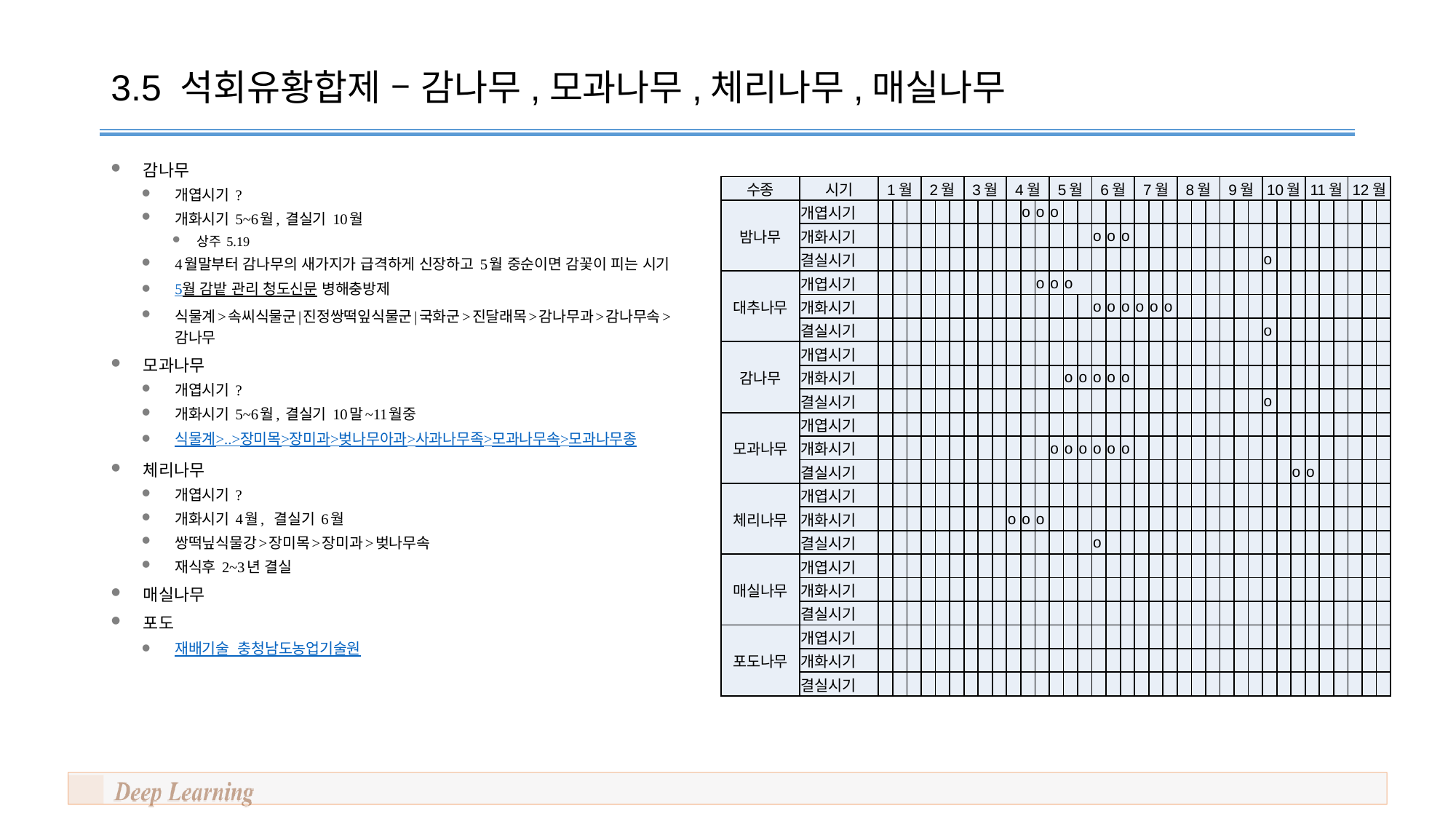

# 3.5 석회유황합제 – 감나무,모과나무,체리나무,매실나무
감나무
개엽시기 ?
개화시기 5~6월, 결실기 10월
상주 5.19
4월말부터 감나무의 새가지가 급격하게 신장하고 5월 중순이면 감꽃이 피는 시기
5월 감밭 관리 청도신문 병해충방제
식물계>속씨식물군|진정쌍떡잎식물군|국화군>진달래목>감나무과>감나무속>감나무
모과나무
개엽시기 ?
개화시기 5~6월, 결실기 10말~11월중
식물계>..>장미목>장미과>벚나무아과>사과나무족>모과나무속>모과나무종
체리나무
개엽시기 ?
개화시기 4월,  결실기 6월
쌍떡닢식물강>장미목>장미과>벚나무속
재식후 2~3년 결실
매실나무
포도
재배기술  충청남도농업기술원

| 수종 | 시기 | 1월 |  |  | 2월 |  |  | 3월 |  |  | 4월 |  |  | 5월 |  |  | 6월 |  |  | 7월 |  |  | 8월 |  |  | 9월 |  |  | 10월 |  |  | 11월 |  |  | 12월 |  |  |
| --- | --- | --- | --- | --- | --- | --- | --- | --- | --- | --- | --- | --- | --- | --- | --- | --- | --- | --- | --- | --- | --- | --- | --- | --- | --- | --- | --- | --- | --- | --- | --- | --- | --- | --- | --- | --- | --- |
| 밤나무 | 개엽시기 |  |  |  |  |  |  |  |  |  |  | o | o | o |  |  |  |  |  |  |  |  |  |  |  |  |  |  |  |  |  |  |  |  |  |  |  |
|  | 개화시기 |  |  |  |  |  |  |  |  |  |  |  |  |  |  |  | o | o | o |  |  |  |  |  |  |  |  |  |  |  |  |  |  |  |  |  |  |
|  | 결실시기 |  |  |  |  |  |  |  |  |  |  |  |  |  |  |  |  |  |  |  |  |  |  |  |  |  |  |  | o |  |  |  |  |  |  |  |  |
| 대추나무 | 개엽시기 |  |  |  |  |  |  |  |  |  |  |  | o | o | o |  |  |  |  |  |  |  |  |  |  |  |  |  |  |  |  |  |  |  |  |  |  |
|  | 개화시기 |  |  |  |  |  |  |  |  |  |  |  |  |  |  |  | o | o | o | o | o | o |  |  |  |  |  |  |  |  |  |  |  |  |  |  |  |
|  | 결실시기 |  |  |  |  |  |  |  |  |  |  |  |  |  |  |  |  |  |  |  |  |  |  |  |  |  |  |  | o |  |  |  |  |  |  |  |  |
| 감나무 | 개엽시기 |  |  |  |  |  |  |  |  |  |  |  |  |  |  |  |  |  |  |  |  |  |  |  |  |  |  |  |  |  |  |  |  |  |  |  |  |
|  | 개화시기 |  |  |  |  |  |  |  |  |  |  |  |  |  | o | o | o | o | o |  |  |  |  |  |  |  |  |  |  |  |  |  |  |  |  |  |  |
|  | 결실시기 |  |  |  |  |  |  |  |  |  |  |  |  |  |  |  |  |  |  |  |  |  |  |  |  |  |  |  | o |  |  |  |  |  |  |  |  |
| 모과나무 | 개엽시기 |  |  |  |  |  |  |  |  |  |  |  |  |  |  |  |  |  |  |  |  |  |  |  |  |  |  |  |  |  |  |  |  |  |  |  |  |
|  | 개화시기 |  |  |  |  |  |  |  |  |  |  |  |  | o | o | o | o | o | o |  |  |  |  |  |  |  |  |  |  |  |  |  |  |  |  |  |  |
|  | 결실시기 |  |  |  |  |  |  |  |  |  |  |  |  |  |  |  |  |  |  |  |  |  |  |  |  |  |  |  |  |  | o | o |  |  |  |  |  |
| 체리나무 | 개엽시기 |  |  |  |  |  |  |  |  |  |  |  |  |  |  |  |  |  |  |  |  |  |  |  |  |  |  |  |  |  |  |  |  |  |  |  |  |
|  | 개화시기 |  |  |  |  |  |  |  |  |  | o | o | o |  |  |  |  |  |  |  |  |  |  |  |  |  |  |  |  |  |  |  |  |  |  |  |  |
|  | 결실시기 |  |  |  |  |  |  |  |  |  |  |  |  |  |  |  | o |  |  |  |  |  |  |  |  |  |  |  |  |  |  |  |  |  |  |  |  |
| 매실나무 | 개엽시기 |  |  |  |  |  |  |  |  |  |  |  |  |  |  |  |  |  |  |  |  |  |  |  |  |  |  |  |  |  |  |  |  |  |  |  |  |
|  | 개화시기 |  |  |  |  |  |  |  |  |  |  |  |  |  |  |  |  |  |  |  |  |  |  |  |  |  |  |  |  |  |  |  |  |  |  |  |  |
|  | 결실시기 |  |  |  |  |  |  |  |  |  |  |  |  |  |  |  |  |  |  |  |  |  |  |  |  |  |  |  |  |  |  |  |  |  |  |  |  |
| 포도나무 | 개엽시기 |  |  |  |  |  |  |  |  |  |  |  |  |  |  |  |  |  |  |  |  |  |  |  |  |  |  |  |  |  |  |  |  |  |  |  |  |
|  | 개화시기 |  |  |  |  |  |  |  |  |  |  |  |  |  |  |  |  |  |  |  |  |  |  |  |  |  |  |  |  |  |  |  |  |  |  |  |  |
|  | 결실시기 |  |  |  |  |  |  |  |  |  |  |  |  |  |  |  |  |  |  |  |  |  |  |  |  |  |  |  |  |  |  |  |  |  |  |  |  |